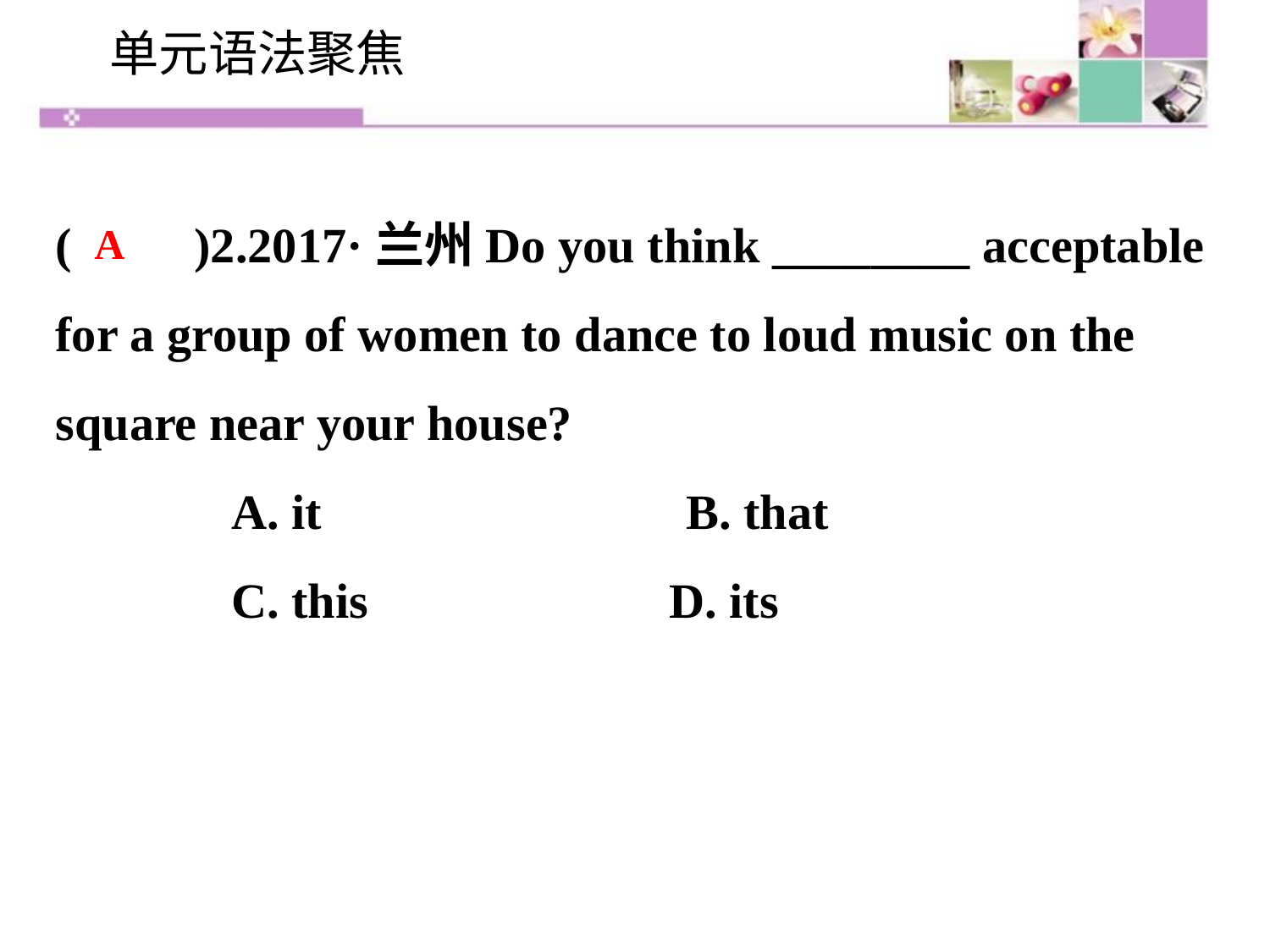

单元语法聚焦

(　　)2.2017·兰州Do you think ________ acceptable for a group of women to dance to loud music on the square near your house?
	    A. it  		          B. that
	    C. this  	                   D. its
A